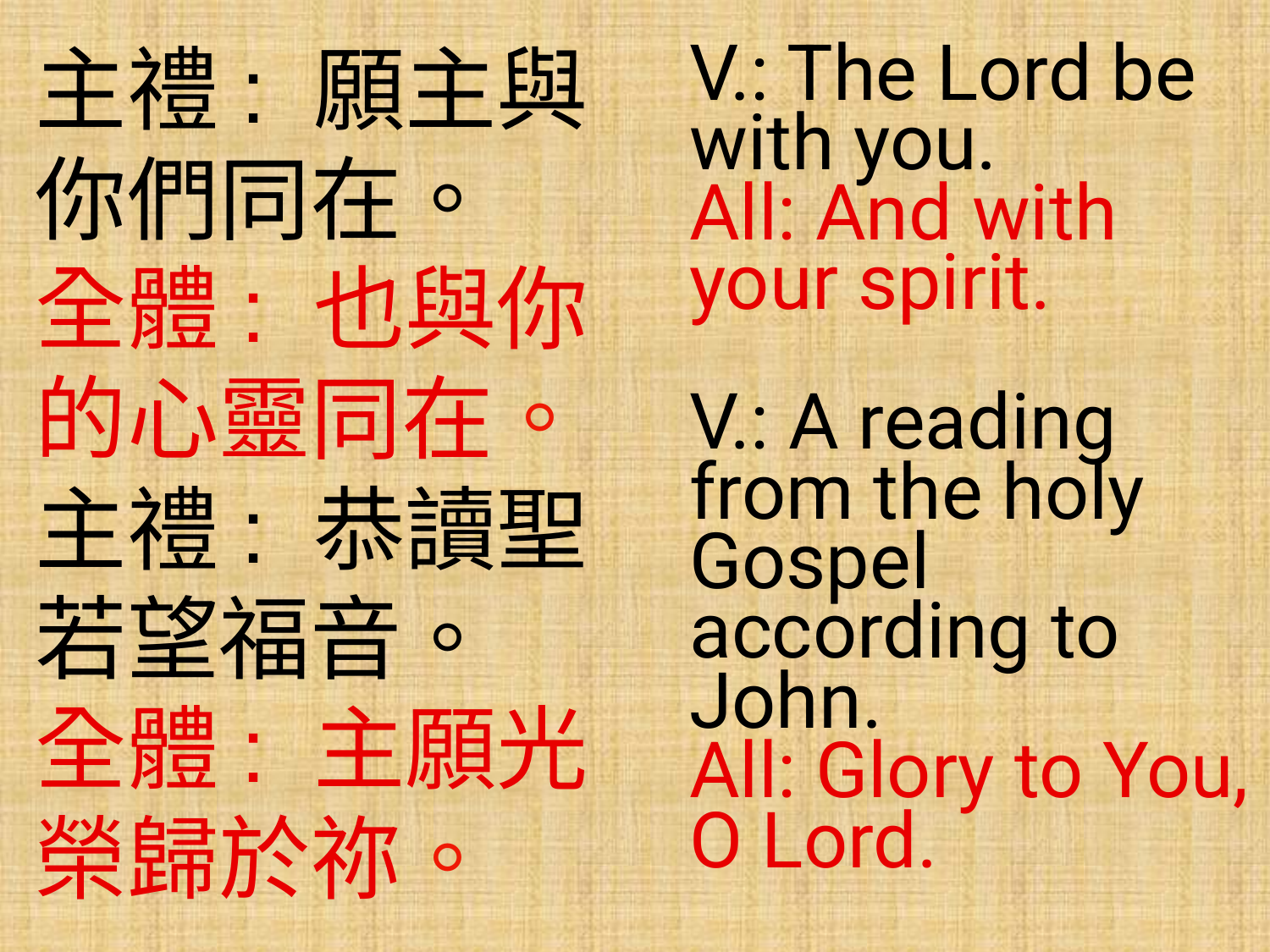

主禮: 願主與你們同在。
全體: 也與你的心靈同在。
主禮: 恭讀聖若望福音。
全體: 主願光榮歸於祢。
V.: The Lord be with you.
All: And with your spirit.

V.: A reading from the holy Gospel according to John.
All: Glory to You, O Lord.